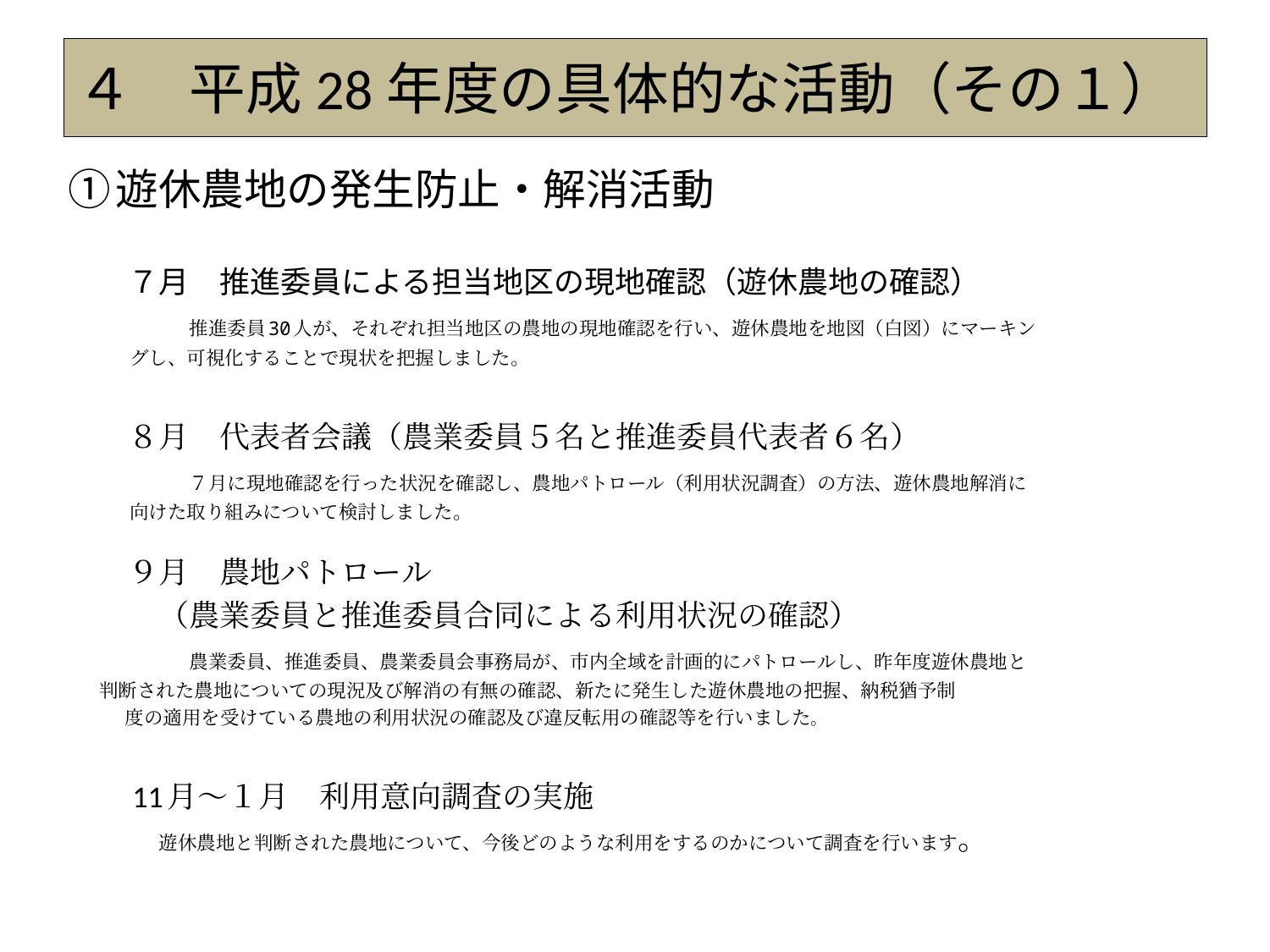

# ４　平成28年度の具体的な活動（その１）
①遊休農地の発生防止・解消活動

　　７月　推進委員による担当地区の現地確認（遊休農地の確認）
　　　　推進委員30人が、それぞれ担当地区の農地の現地確認を行い、遊休農地を地図（白図）にマーキン
　　　 グし、可視化することで現状を把握しました。

　　８月　代表者会議（農業委員５名と推進委員代表者６名）
　　　　７月に現地確認を行った状況を確認し、農地パトロール（利用状況調査）の方法、遊休農地解消に
　　　 向けた取り組みについて検討しました。

　　９月　農地パトロール
　　　（農業委員と推進委員合同による利用状況の確認）
　　　　農業委員、推進委員、農業委員会事務局が、市内全域を計画的にパトロールし、昨年度遊休農地と
      判断された農地についての現況及び解消の有無の確認、新たに発生した遊休農地の把握、納税猶予制
　　　度の適用を受けている農地の利用状況の確認及び違反転用の確認等を行いました。

　　11月～１月　利用意向調査の実施
　　　遊休農地と判断された農地について、今後どのような利用をするのかについて調査を行います。